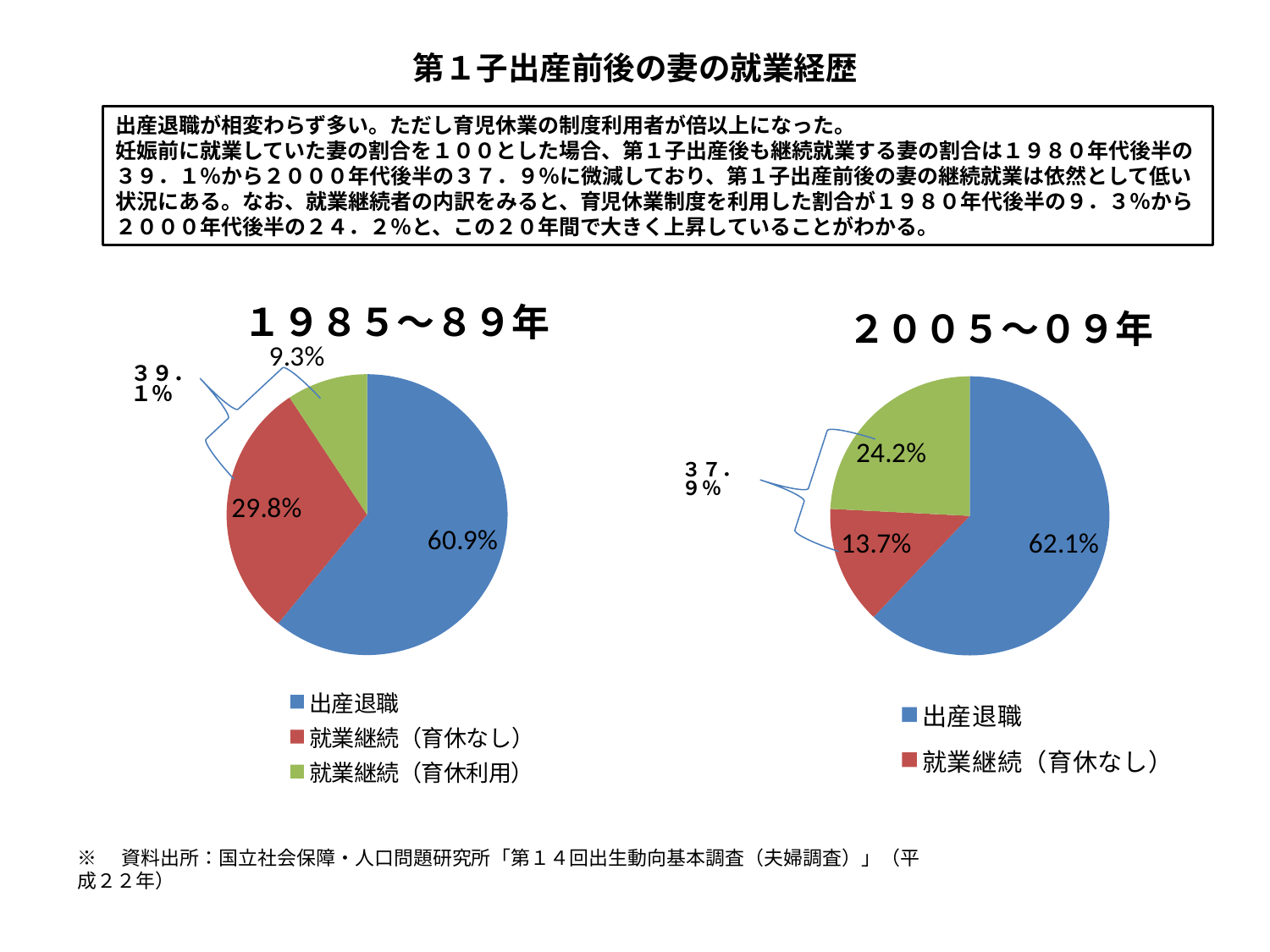

# 第１子出産前後の妻の就業経歴
出産退職が相変わらず多い。ただし育児休業の制度利用者が倍以上になった。
妊娠前に就業していた妻の割合を１００とした場合、第１子出産後も継続就業する妻の割合は１９８０年代後半の３９．１％から２０００年代後半の３７．９％に微減しており、第１子出産前後の妻の継続就業は依然として低い状況にある。なお、就業継続者の内訳をみると、育児休業制度を利用した割合が１９８０年代後半の９．３％から２０００年代後半の２４．２％と、この２０年間で大きく上昇していることがわかる。

### Chart:

| Category | １９８５～８９年 |
|---|---|
| 出産退職 | 0.609 |
| 就業継続（育休なし） | 0.298 |
| 就業継続（育休利用） | 0.093 |

### Chart:

| Category | ２００５～０９年 |
|---|---|
| 出産退職 | 0.621 |
| 就業継続（育休なし） | 0.137 |
| 就業継続（育休利用） | 0.242 |
※　資料出所：国立社会保障・人口問題研究所「第１４回出生動向基本調査（夫婦調査）」（平成２２年）